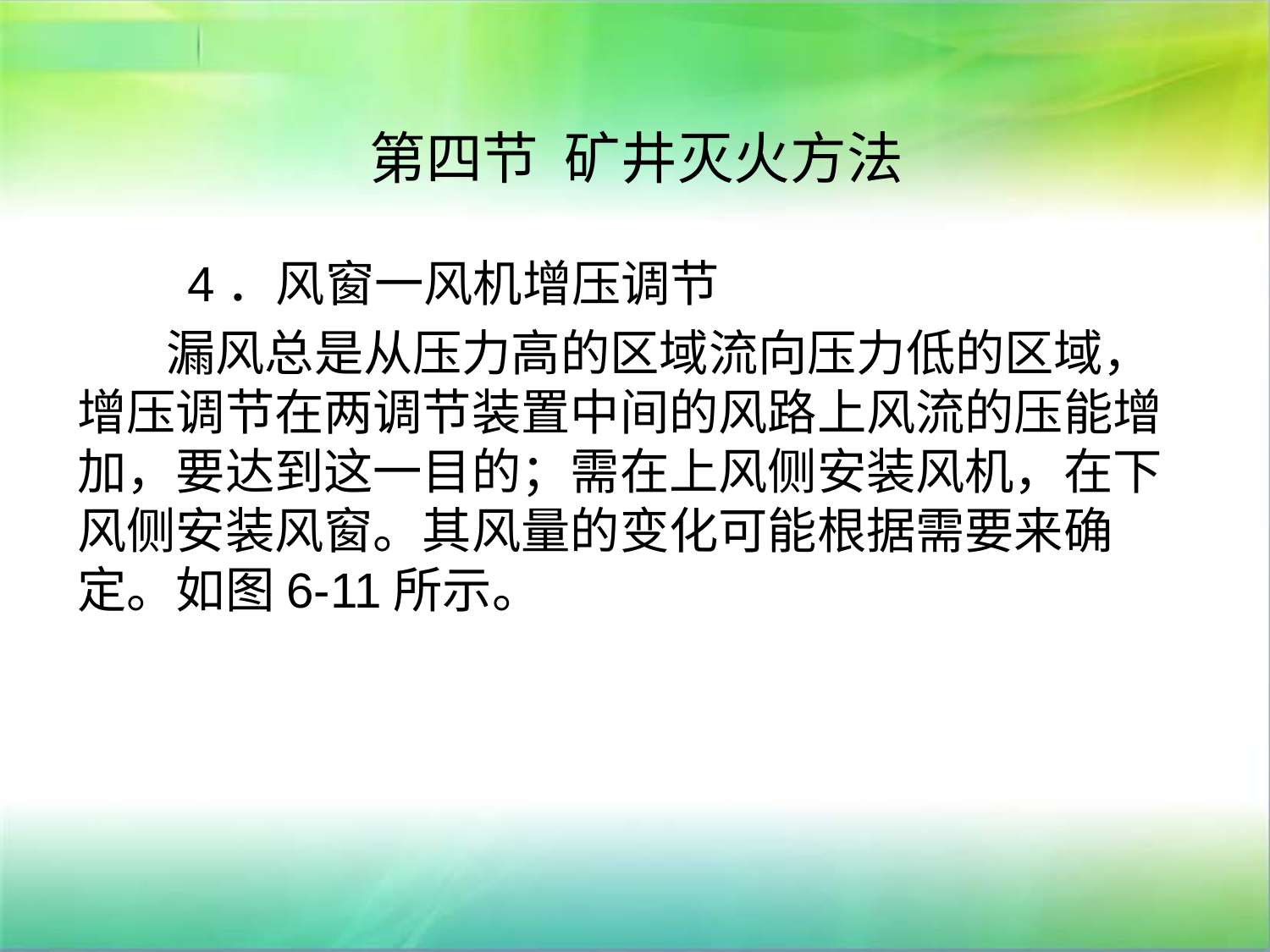

# 第四节  矿井灭火方法
        4．风窗一风机增压调节
       漏风总是从压力高的区域流向压力低的区域，增压调节在两调节装置中间的风路上风流的压能增加，要达到这一目的；需在上风侧安装风机，在下风侧安装风窗。其风量的变化可能根据需要来确定。如图6-11所示。